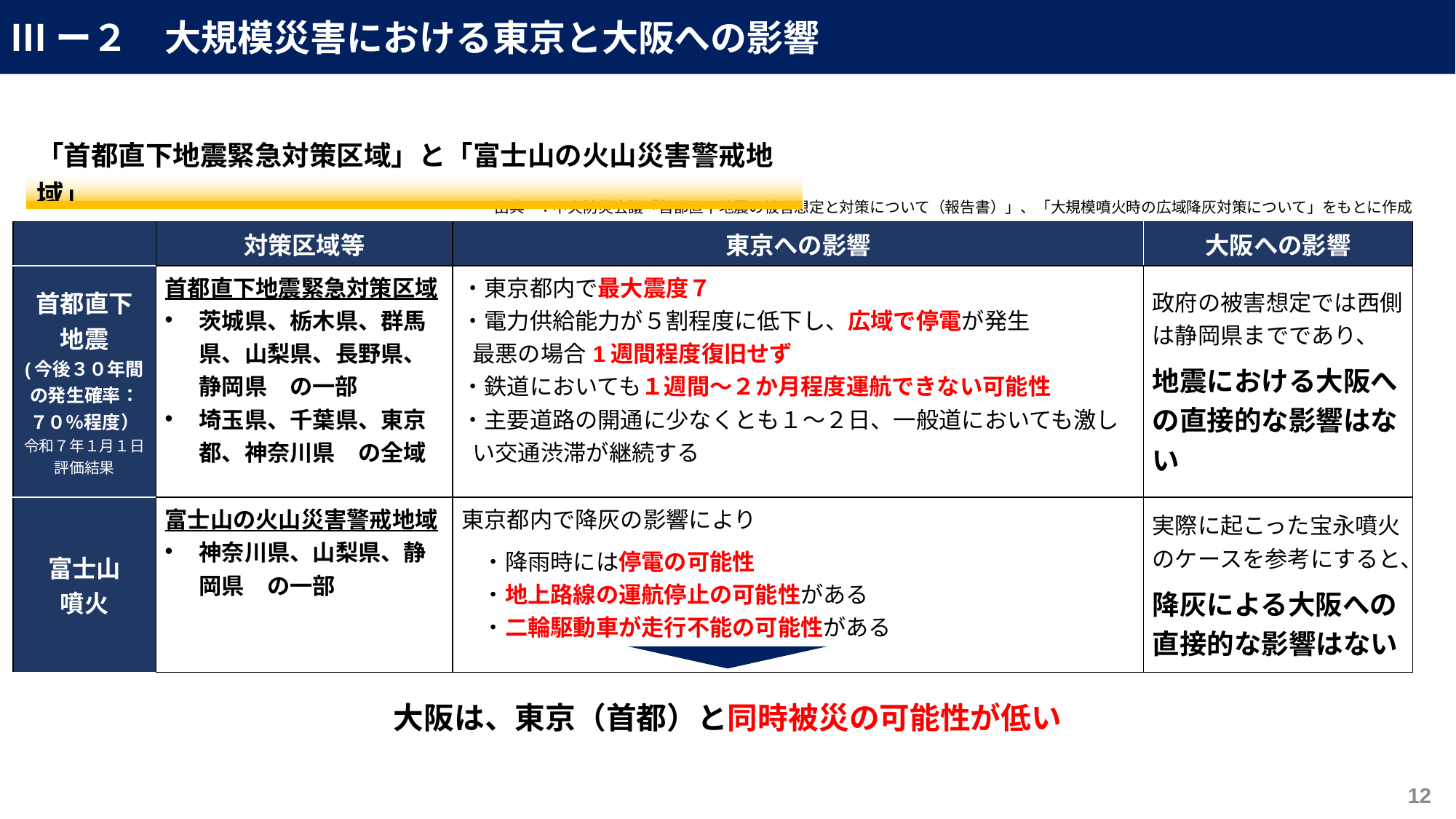

Ⅲー２　大規模災害における東京と大阪への影響
| 「首都直下地震緊急対策区域」と「富士山の火山災害警戒地域」 |
| --- |
出典	：中央防災会議「首都直下地震の被害想定と対策について（報告書）」、「大規模噴火時の広域降灰対策について」をもとに作成
|  | 対策区域等 | 東京への影響 | 大阪への影響 |
| --- | --- | --- | --- |
| 首都直下 地震 (今後３０年間の発生確率： ７０％程度） 令和７年１月１日 評価結果 | 首都直下地震緊急対策区域 茨城県、栃木県、群馬県、山梨県、長野県、静岡県　の一部 埼玉県、千葉県、東京都、神奈川県　の全域 | ・東京都内で最大震度７ ・電力供給能力が５割程度に低下し、広域で停電が発生 最悪の場合1週間程度復旧せず ・鉄道においても１週間～２か月程度運航できない可能性 ・主要道路の開通に少なくとも１～２日、一般道においても激しい交通渋滞が継続する | 政府の被害想定では西側は静岡県までであり、 地震における大阪への直接的な影響はない |
| 富士山 噴火 | 富士山の火山災害警戒地域 神奈川県、山梨県、静岡県　の一部 | 東京都内で降灰の影響により ・降雨時には停電の可能性 ・地上路線の運航停止の可能性がある ・二輪駆動車が走行不能の可能性がある | 実際に起こった宝永噴火のケースを参考にすると、 降灰による大阪への直接的な影響はない |

大阪は、東京（首都）と同時被災の可能性が低い
12